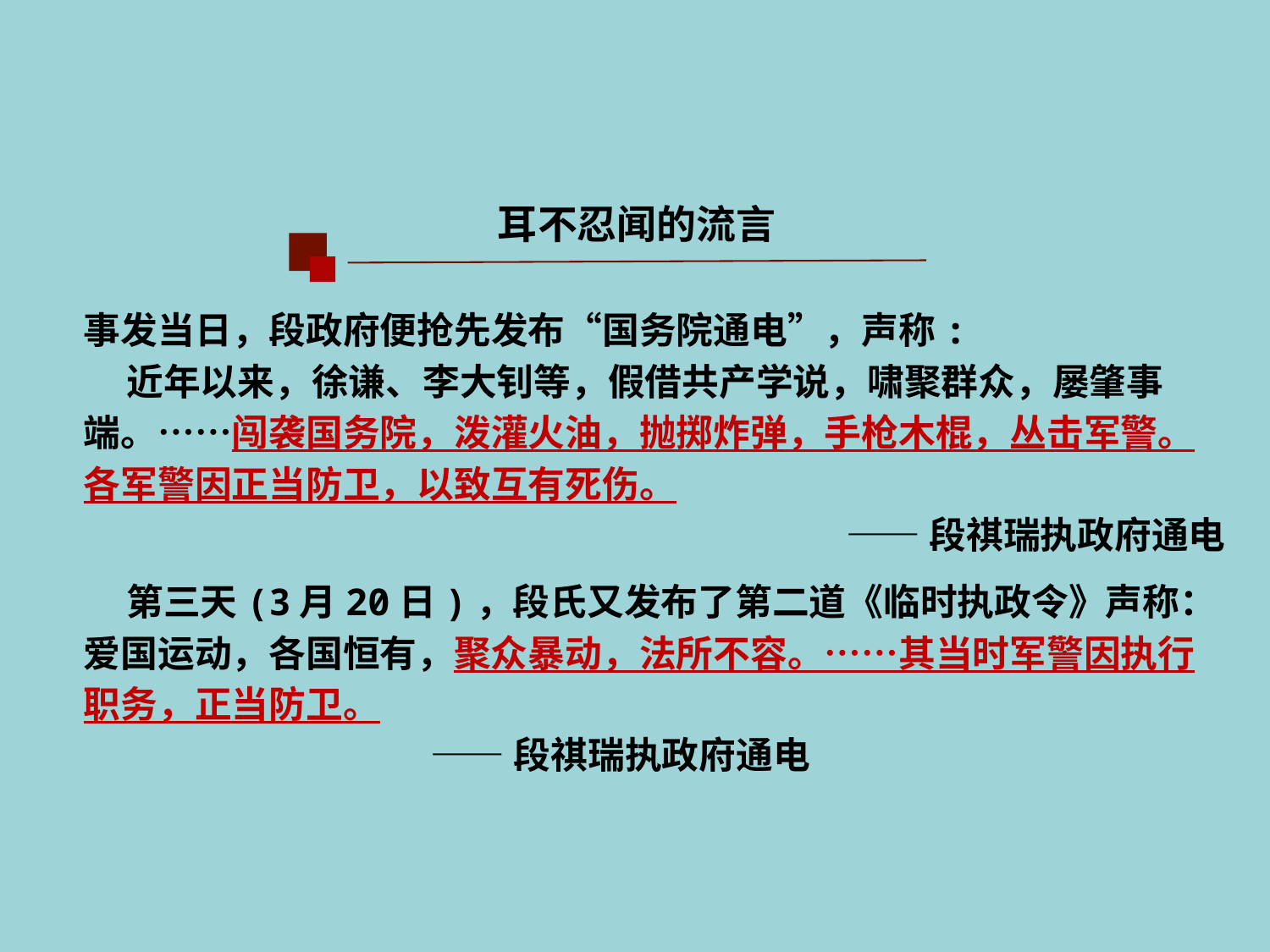

耳不忍闻的流言

事发当日，段政府便抢先发布“国务院通电”，声称:
    近年以来，徐谦、李大钊等，假借共产学说，啸聚群众，屡肇事端。……闯袭国务院，泼灌火油，抛掷炸弹，手枪木棍，丛击军警。各军警因正当防卫，以致互有死伤。
——段祺瑞执政府通电
    第三天(3月20日)，段氏又发布了第二道《临时执政令》声称：
爱国运动，各国恒有，聚众暴动，法所不容。……其当时军警因执行职务，正当防卫。
                                         ——段祺瑞执政府通电